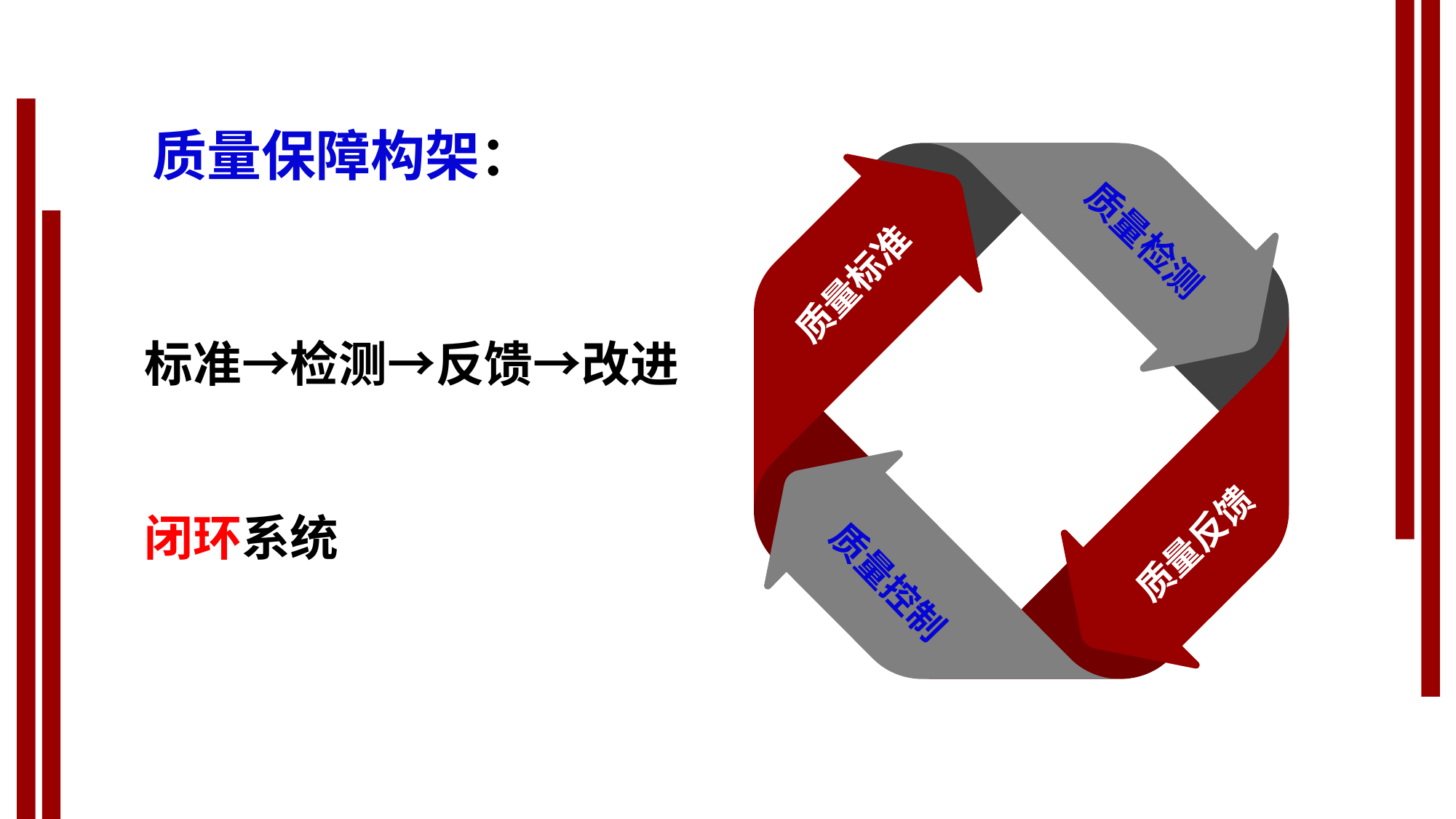

质量保障构架：

质量检测
质量标准

质量反馈
质量控制

标准→检测→反馈→改进

闭环系统